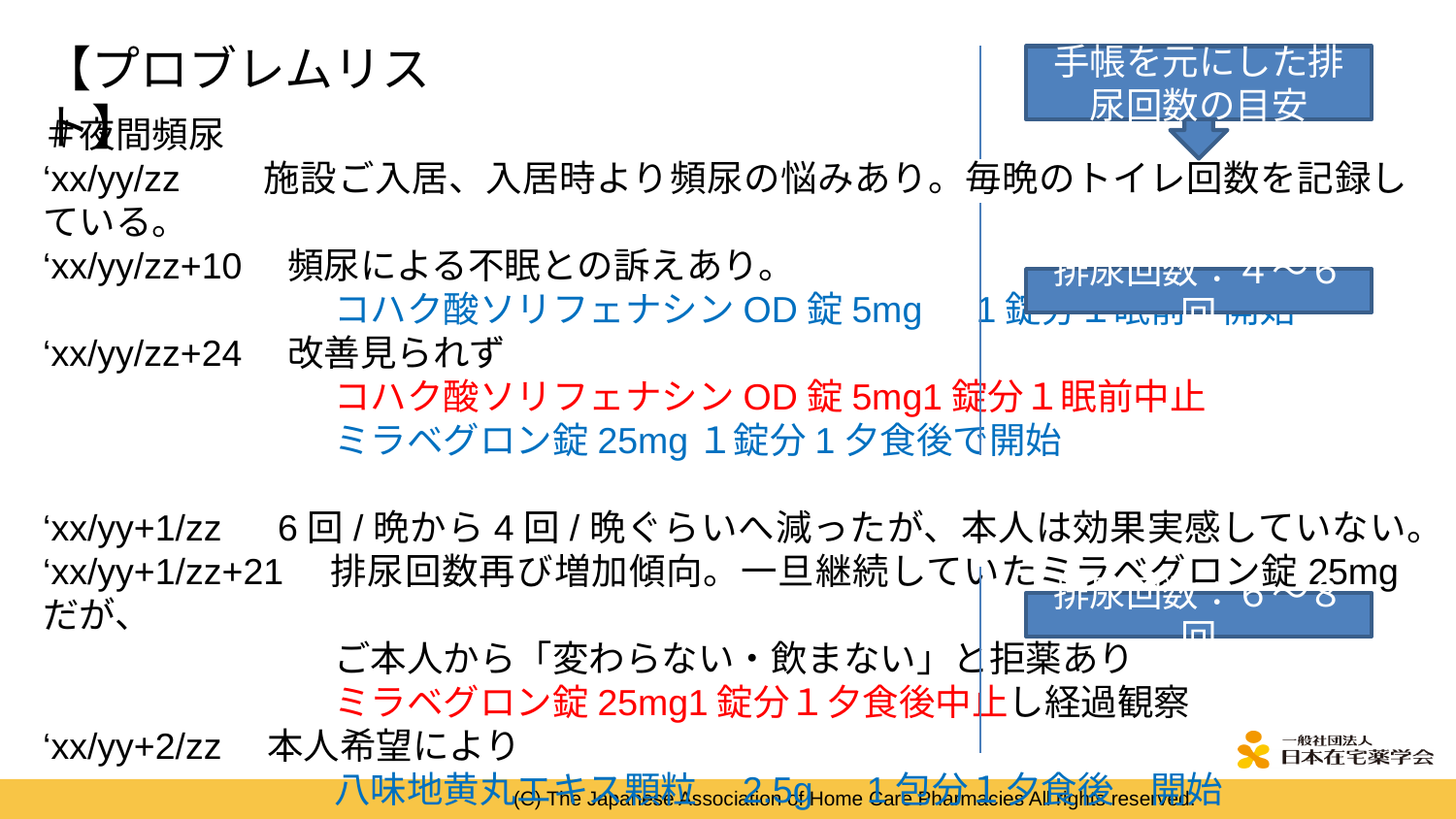

【プロブレムリスト】
手帳を元にした排尿回数の目安

＃夜間頻尿
‘xx/yy/zz　　施設ご入居、入居時より頻尿の悩みあり。毎晩のトイレ回数を記録している。
‘xx/yy/zz+10　頻尿による不眠との訴えあり。
　　　　　　　　コハク酸ソリフェナシンOD錠5mg　1錠分１眠前　開始
‘xx/yy/zz+24　改善見られず
　　　　　　　　コハク酸ソリフェナシンOD錠5mg1錠分１眠前中止
　　　　　　　　ミラベグロン錠25mg１錠分1夕食後で開始

‘xx/yy+1/zz　6回/晩から4回/晩ぐらいへ減ったが、本人は効果実感していない。
‘xx/yy+1/zz+21　排尿回数再び増加傾向。一旦継続していたミラベグロン錠25mgだが、
　　　　　　　　ご本人から「変わらない・飲まない」と拒薬あり
　　　　　　　　ミラベグロン錠25mg1錠分１夕食後中止し経過観察
‘xx/yy+2/zz　本人希望により
　　　　　　　　八味地黄丸エキス顆粒　2.5g　1包分１夕食後　開始
排尿回数：４～６回
排尿回数：６～８回
(C) The Japanese Association of Home Care Pharmacies All rights reserved.